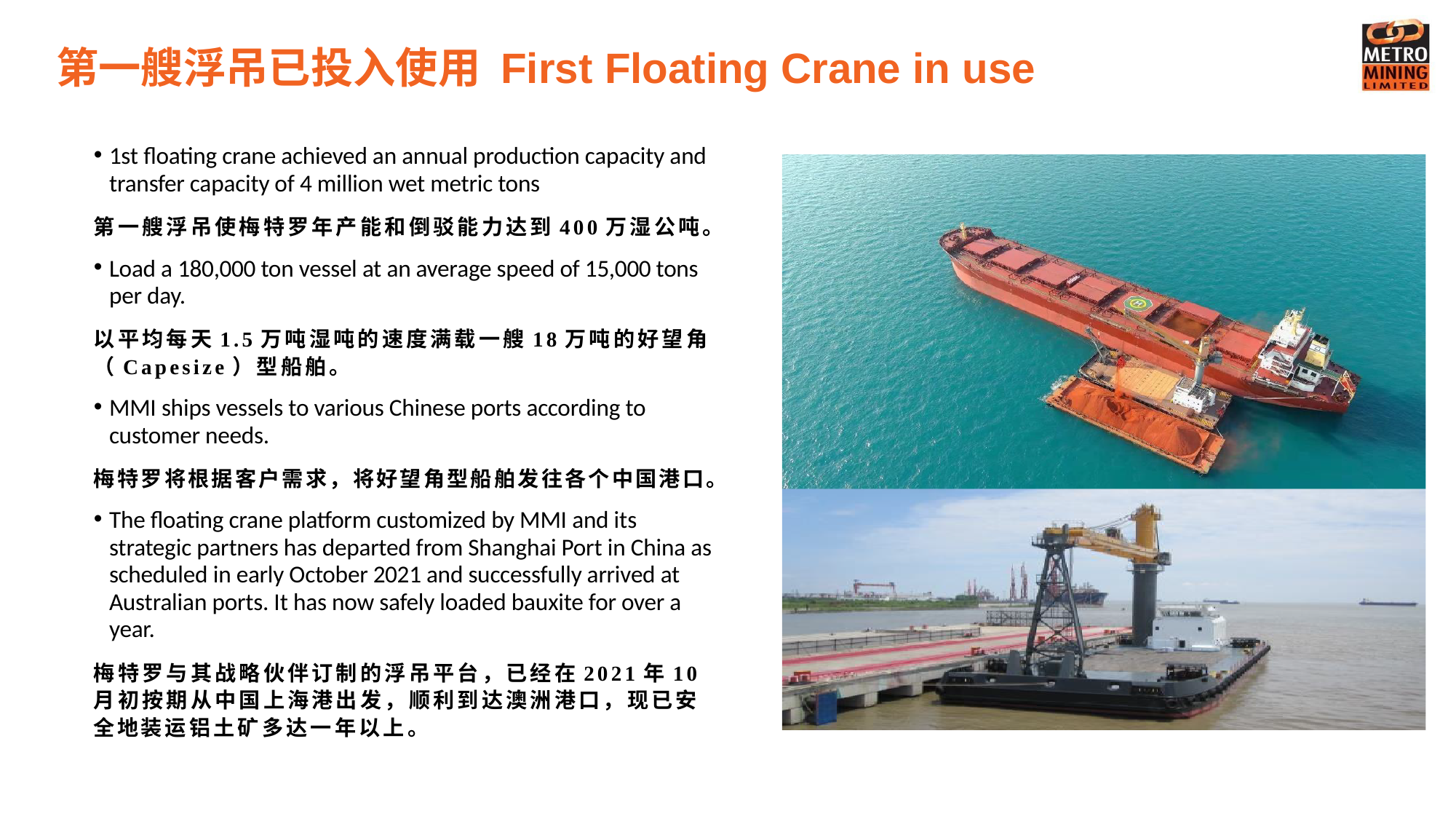

# 第一艘浮吊已投入使用 First Floating Crane in use
1st floating crane achieved an annual production capacity and transfer capacity of 4 million wet metric tons
第一艘浮吊使梅特罗年产能和倒驳能力达到400万湿公吨。
Load a 180,000 ton vessel at an average speed of 15,000 tons per day.
以平均每天1.5万吨湿吨的速度满载一艘18万吨的好望角（Capesize）型船舶。
MMI ships vessels to various Chinese ports according to customer needs.
梅特罗将根据客户需求，将好望角型船舶发往各个中国港口。
The floating crane platform customized by MMI and its strategic partners has departed from Shanghai Port in China as scheduled in early October 2021 and successfully arrived at Australian ports. It has now safely loaded bauxite for over a year.
梅特罗与其战略伙伴订制的浮吊平台，已经在2021年10月初按期从中国上海港出发，顺利到达澳洲港口，现已安全地装运铝土矿多达一年以上。